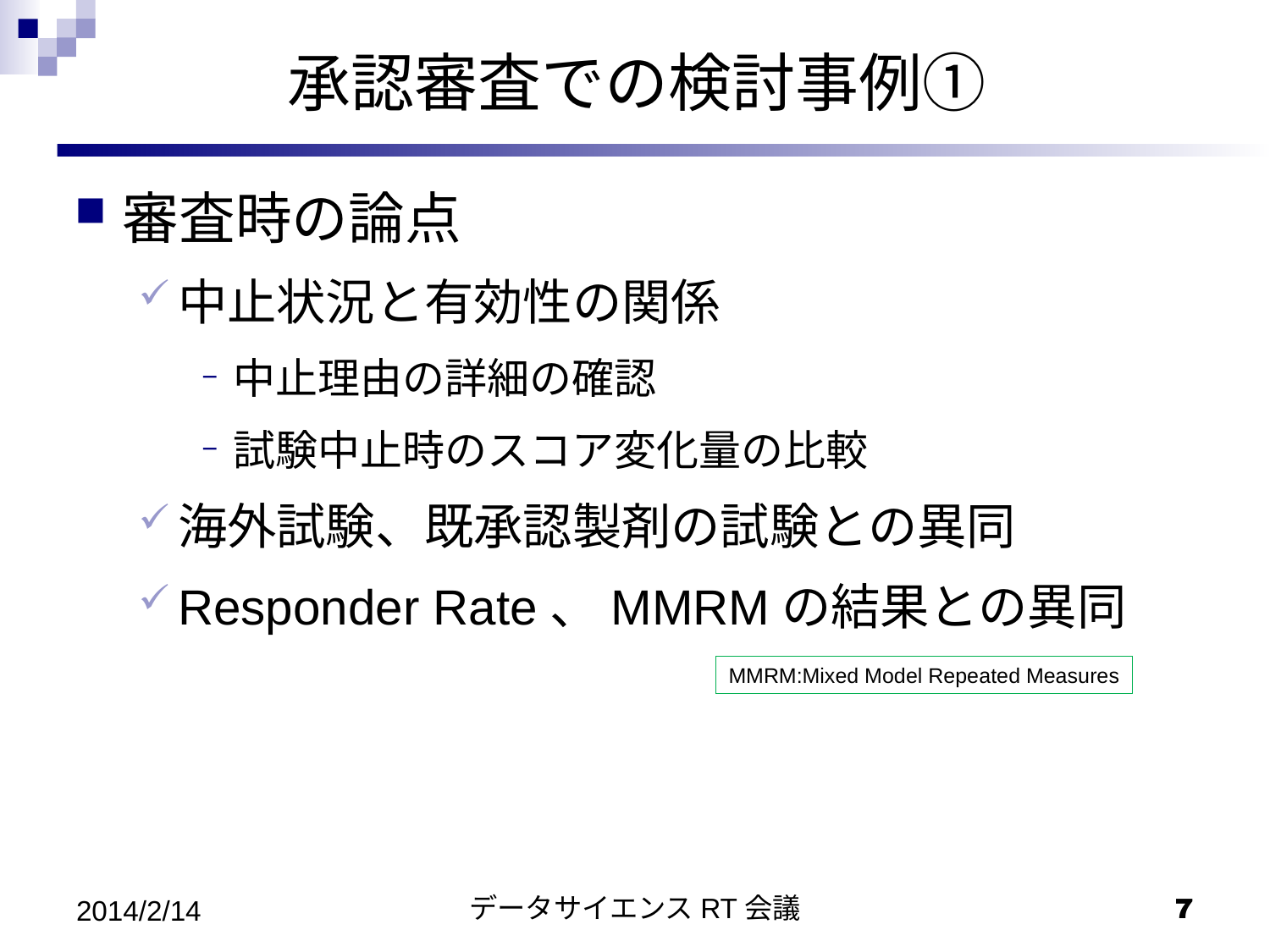

# 承認審査での検討事例①
審査時の論点
中止状況と有効性の関係
中止理由の詳細の確認
試験中止時のスコア変化量の比較
海外試験、既承認製剤の試験との異同
Responder Rate、MMRMの結果との異同
MMRM:Mixed Model Repeated Measures
2014/2/14
データサイエンスRT会議
7